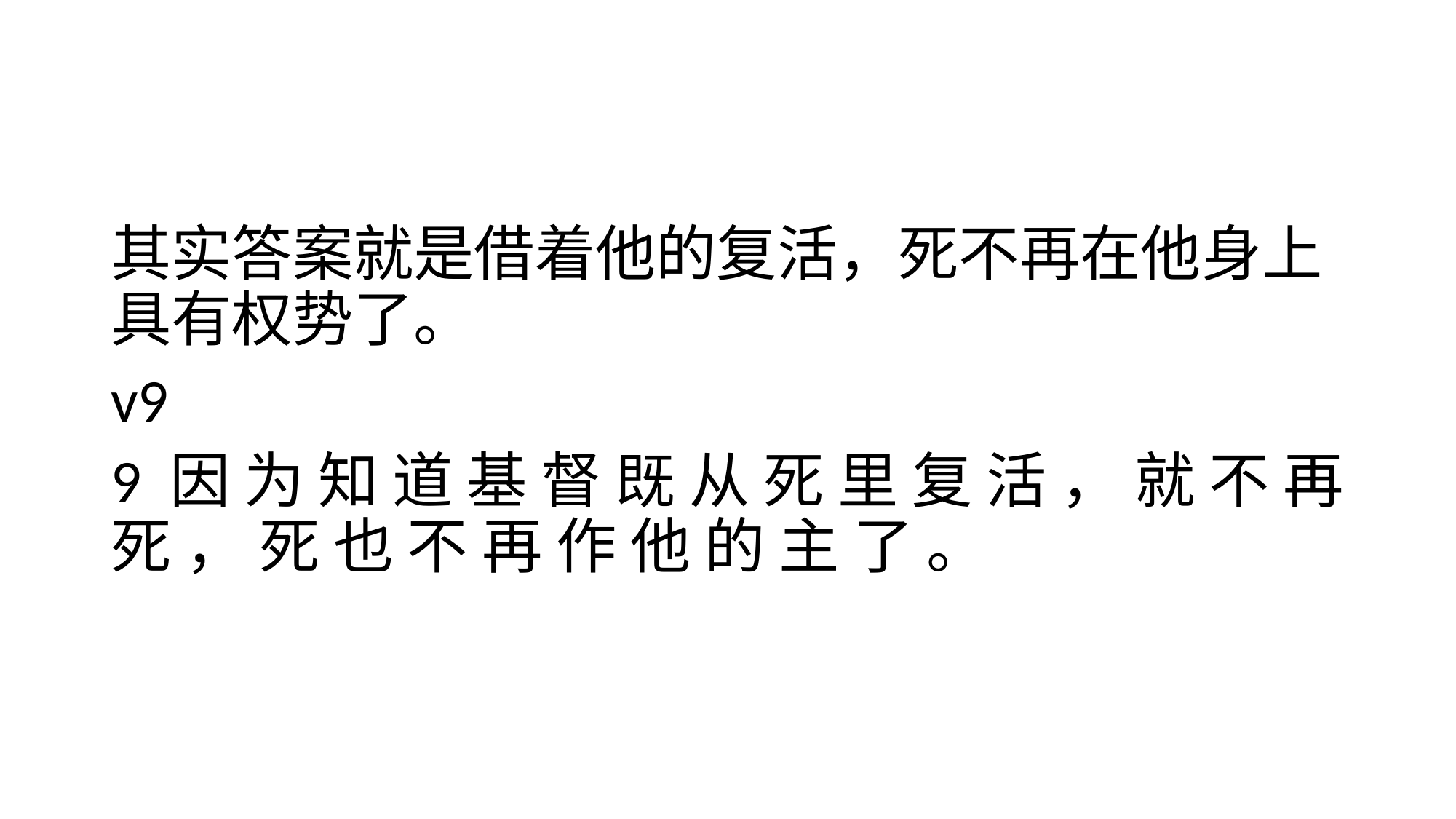

#
其实答案就是借着他的复活，死不再在他身上具有权势了。
v9
9 因 为 知 道 基 督 既 从 死 里 复 活 ， 就 不 再 死 ， 死 也 不 再 作 他 的 主 了 。